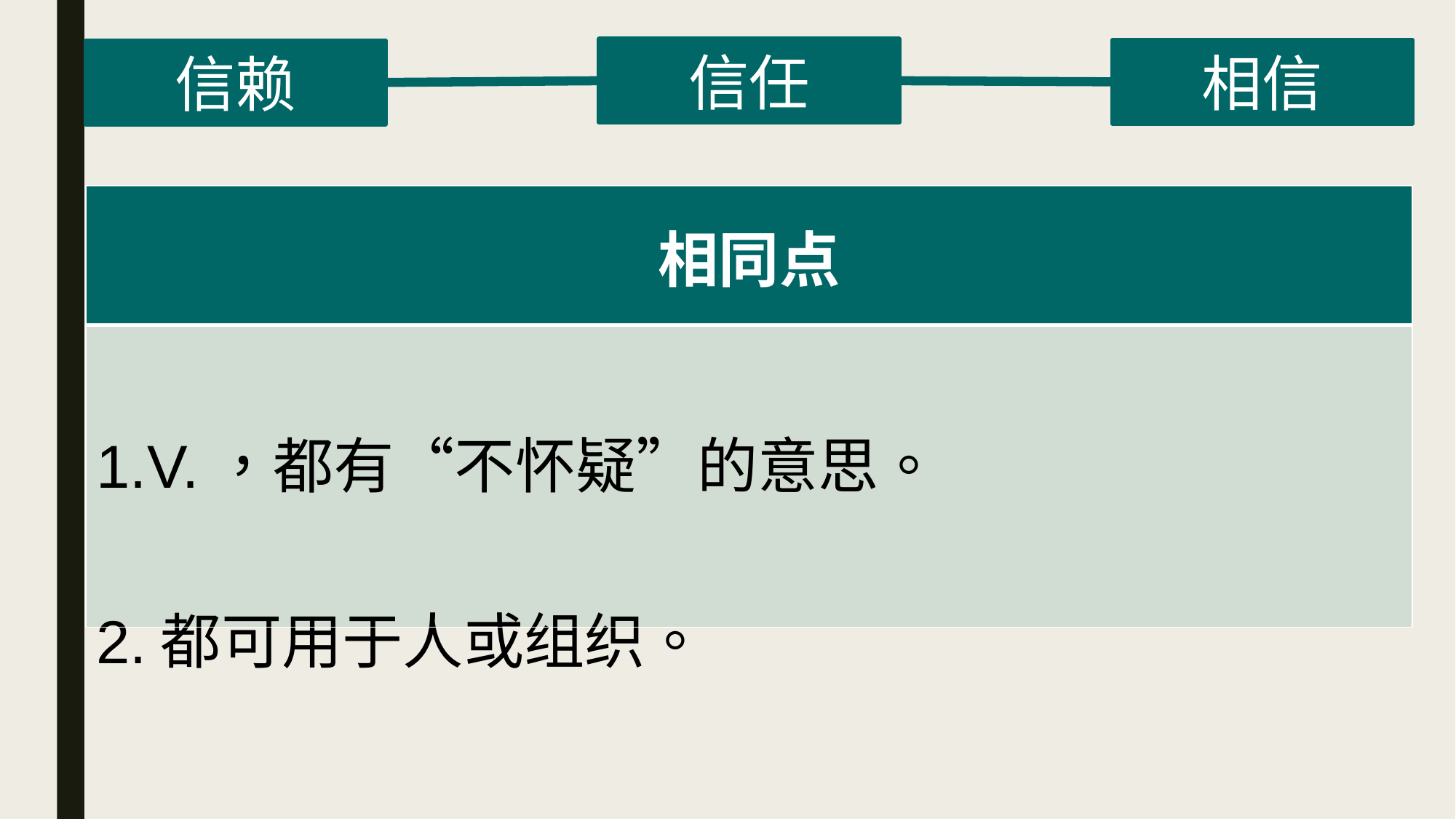

信任
相信
信赖
|  |
| --- |
| 相同点 |
| --- |
| 1.V.，都有“不怀疑”的意思。 2.都可用于人或组织。 |